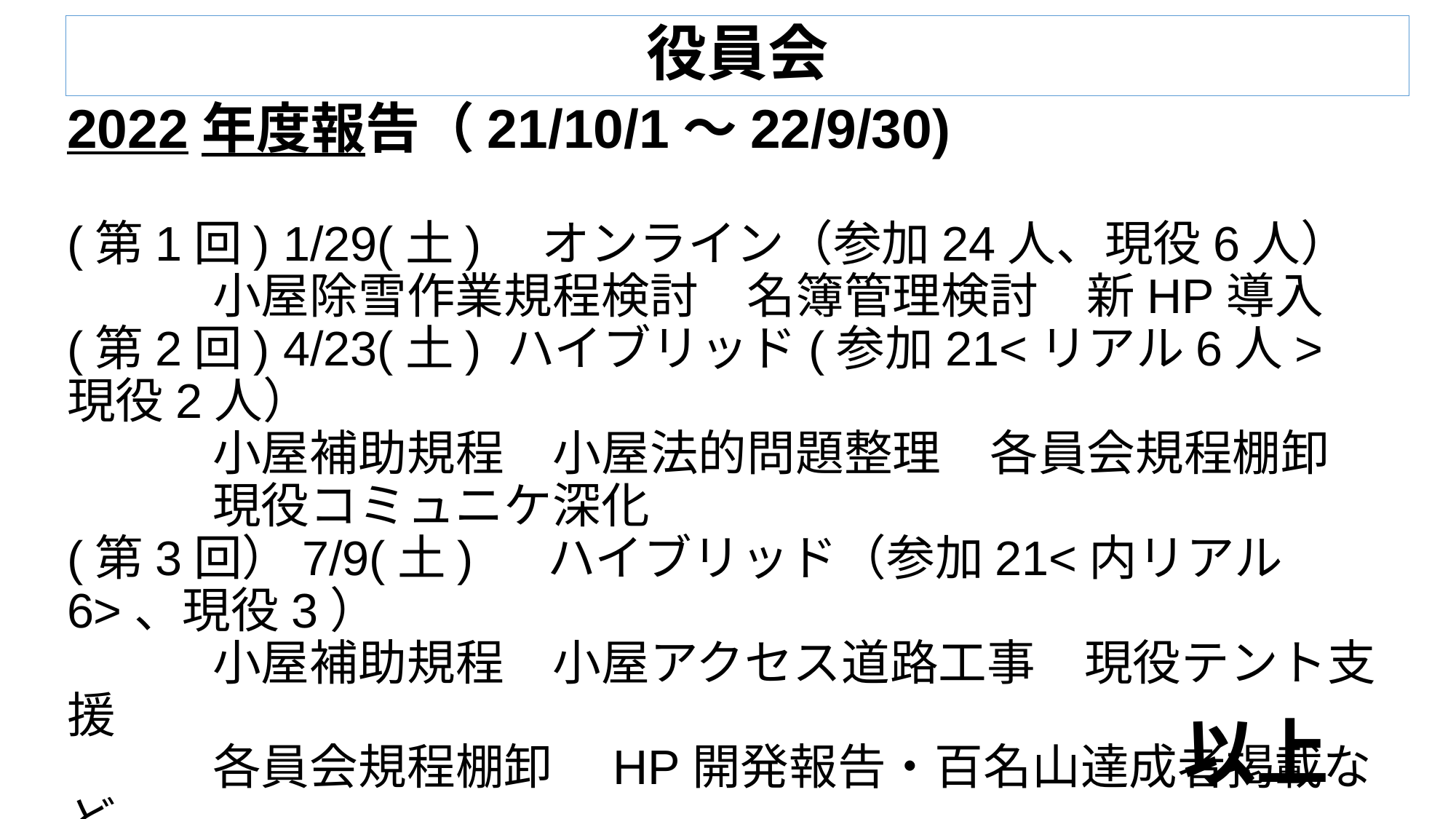

# 役員会
2022年度報告（21/10/1～22/9/30)

(第1回) 1/29(土)　オンライン（参加24人、現役6人）
　　　小屋除雪作業規程検討　名簿管理検討　新HP導入
(第2回) 4/23(土) ハイブリッド(参加21<リアル6人> 現役2人）
　　　小屋補助規程　小屋法的問題整理　各員会規程棚卸
　　　現役コミュニケ深化
(第3回）7/9(土) 　ハイブリッド（参加21<内リアル6>、現役3）
　　　小屋補助規程　小屋アクセス道路工事　現役テント支援
　　　各員会規程棚卸　HP開発報告・百名山達成者掲載など
(第4回）9/24(土)   完全オンライン21+現役7　　（計28人）
　　　総会関係ほか
以上